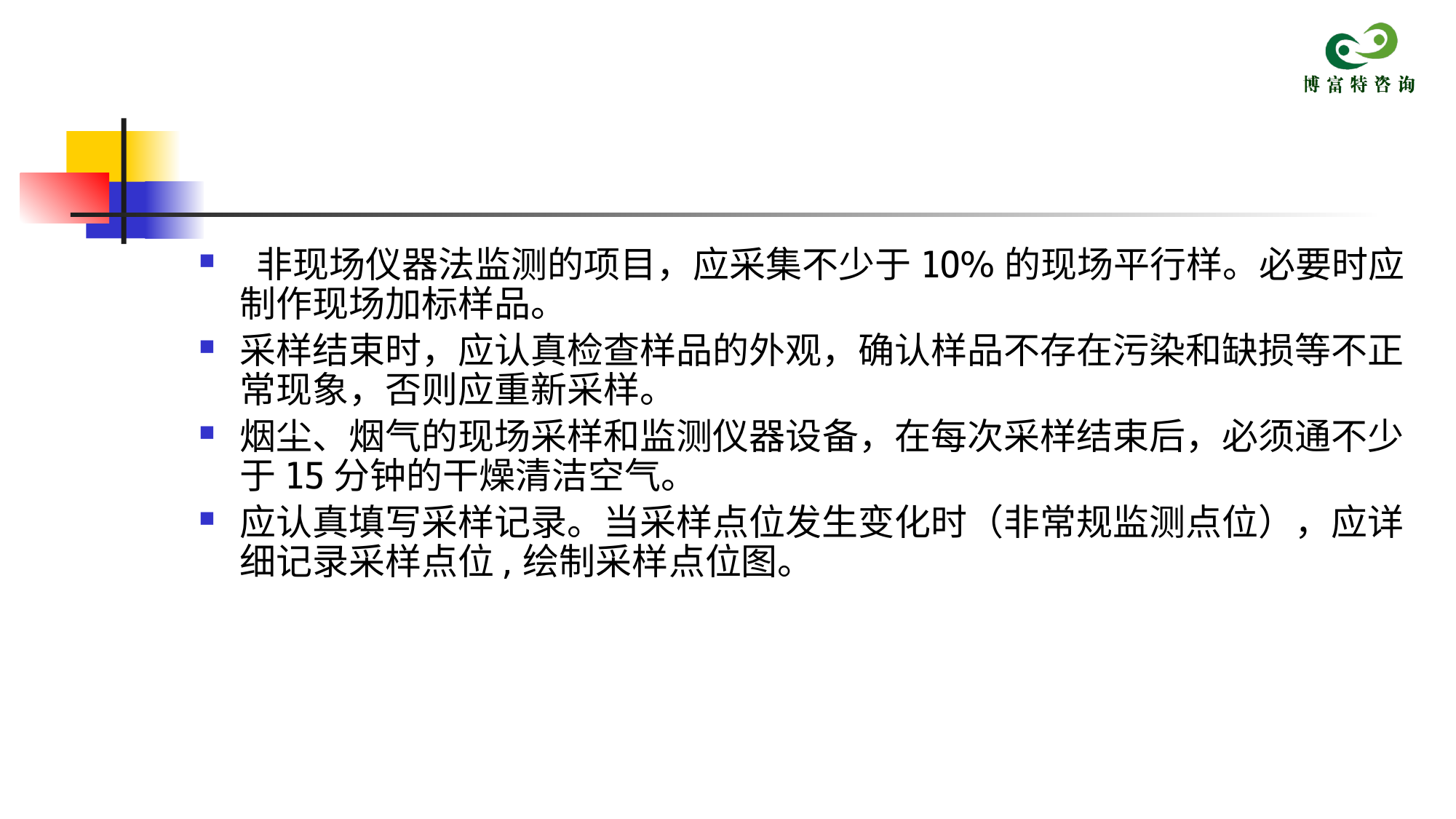

非现场仪器法监测的项目，应采集不少于10%的现场平行样。必要时应制作现场加标样品。
采样结束时，应认真检查样品的外观，确认样品不存在污染和缺损等不正常现象，否则应重新采样。
烟尘、烟气的现场采样和监测仪器设备，在每次采样结束后，必须通不少于15分钟的干燥清洁空气。
应认真填写采样记录。当采样点位发生变化时（非常规监测点位），应详细记录采样点位,绘制采样点位图。